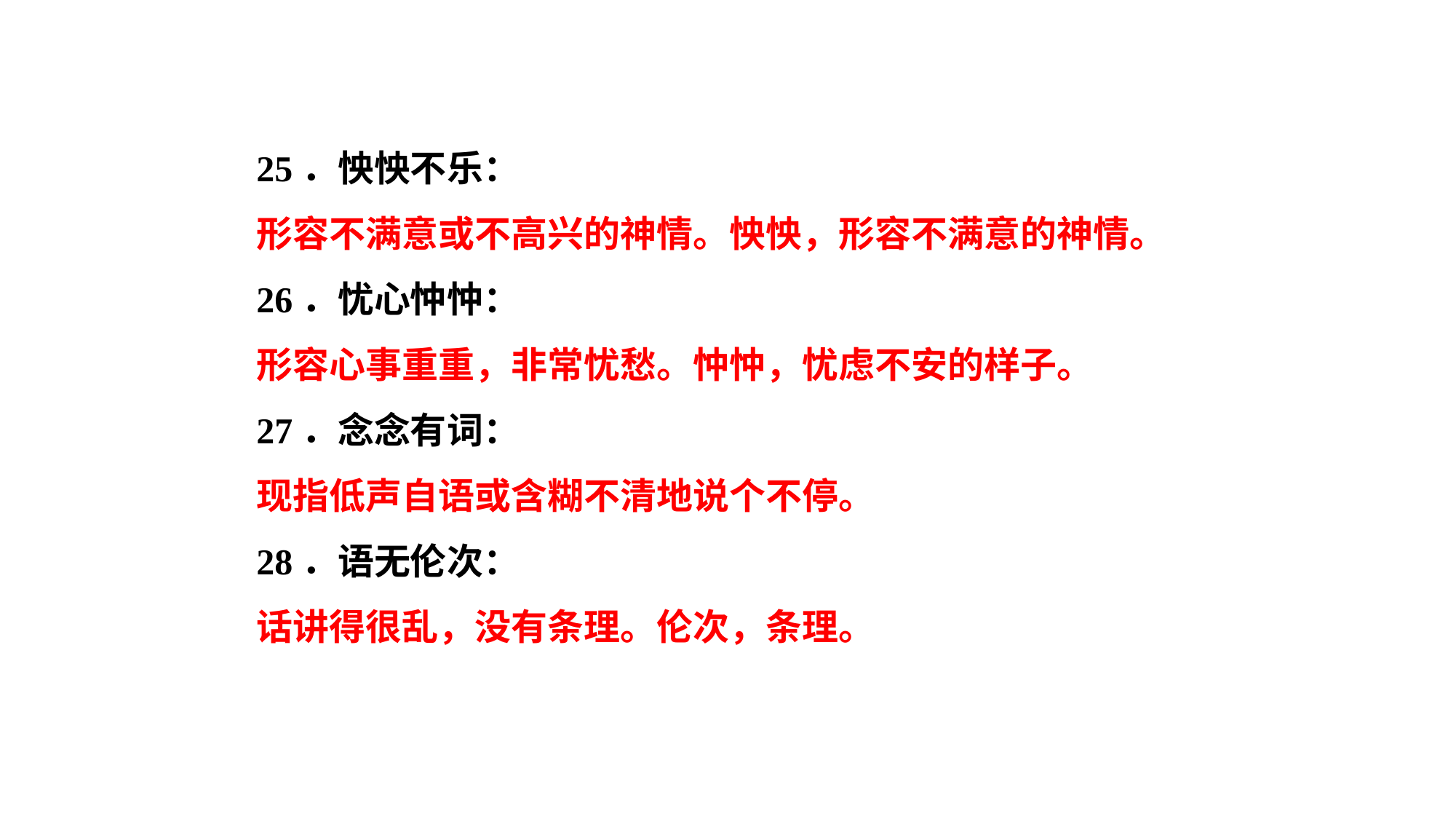

25．怏怏不乐：
形容不满意或不高兴的神情。怏怏，形容不满意的神情。
26．忧心忡忡：
形容心事重重，非常忧愁。忡忡，忧虑不安的样子。
27．念念有词：
现指低声自语或含糊不清地说个不停。
28．语无伦次：
话讲得很乱，没有条理。伦次，条理。